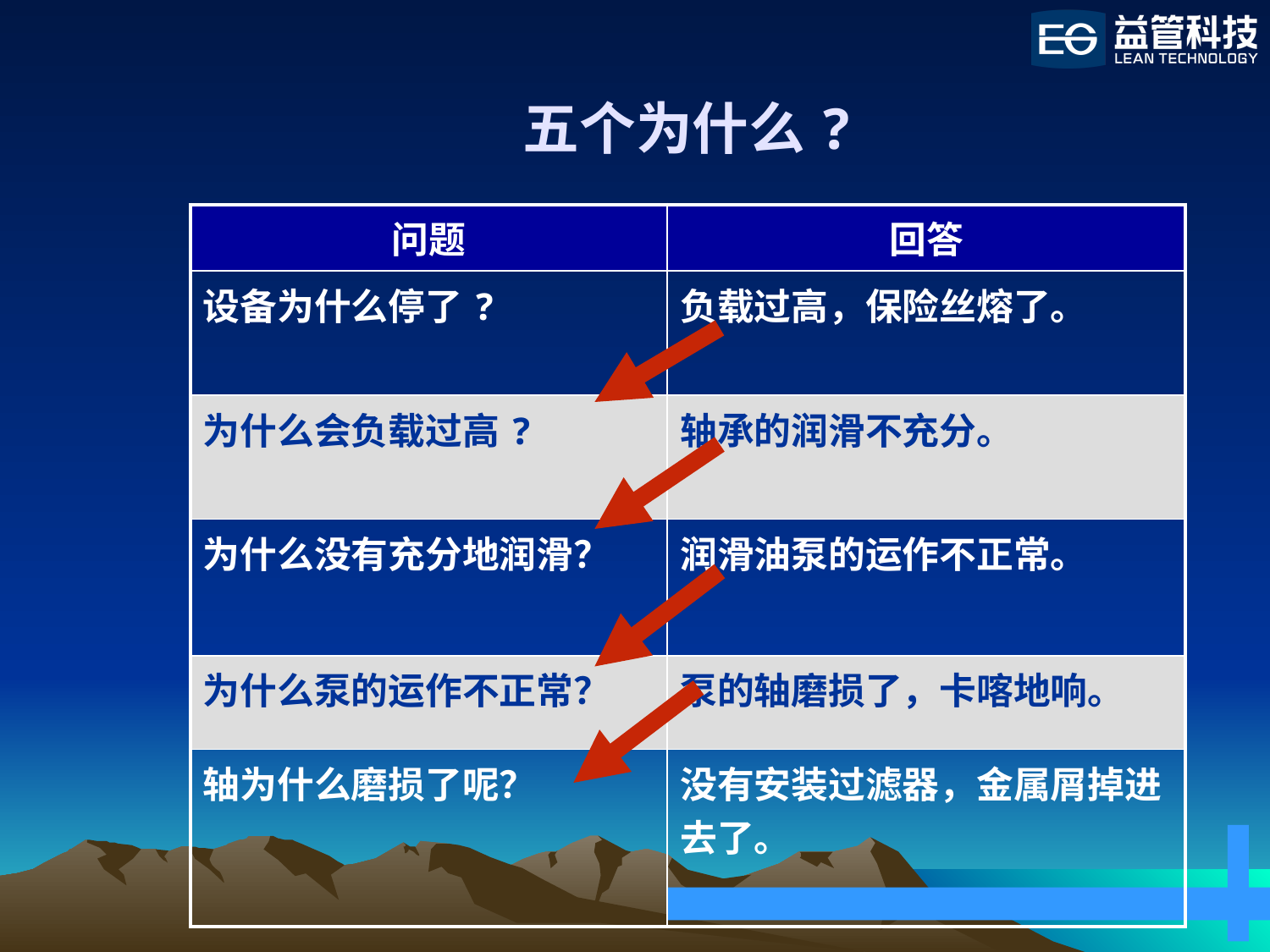

五个为什么?
| 问题 | 回答 |
| --- | --- |
| 设备为什么停了? | 负载过高，保险丝熔了。 |
| 为什么会负载过高? | 轴承的润滑不充分。 |
| 为什么没有充分地润滑？ | 润滑油泵的运作不正常。 |
| 为什么泵的运作不正常？ | 泵的轴磨损了，卡喀地响。 |
| 轴为什么磨损了呢？ | 没有安装过滤器，金属屑掉进去了。 |